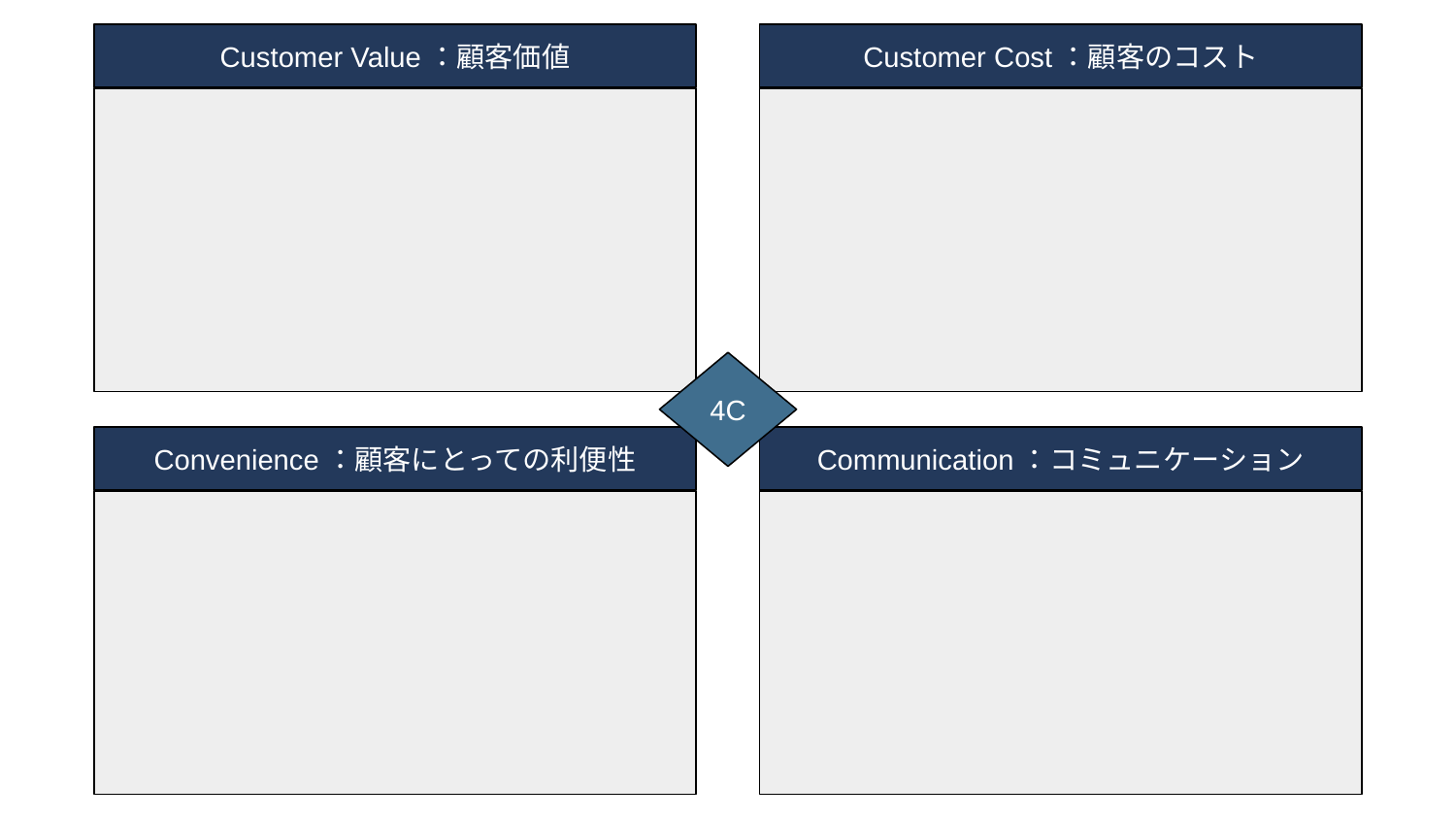

Customer Value：顧客価値
Customer Cost：顧客のコスト

4C
Convenience：顧客にとっての利便性
Communication：コミュニケーション